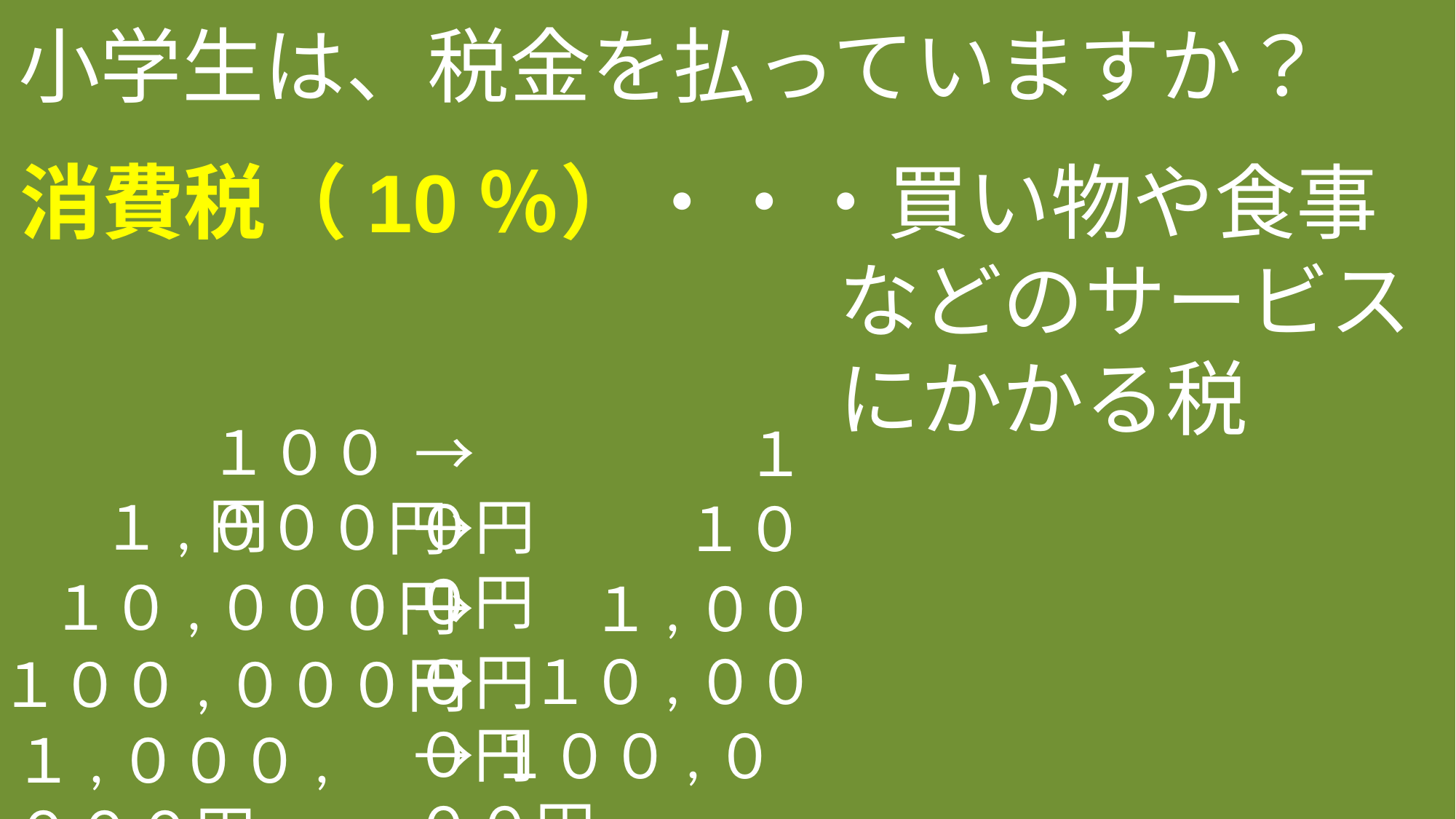

小学生は、税金を払っていますか？
消費税（10％）・・・買い物や食事
　　　　　　　　　　などのサービス
　　　　　　　　　　にかかる税
１００円
→　　　　 １０円
１,０００円
→　　 　１００円
１０,０００円
→  　 １,０００円
→   １０,０００円
１００,０００円
→１００,０００円
１,０００,０００円